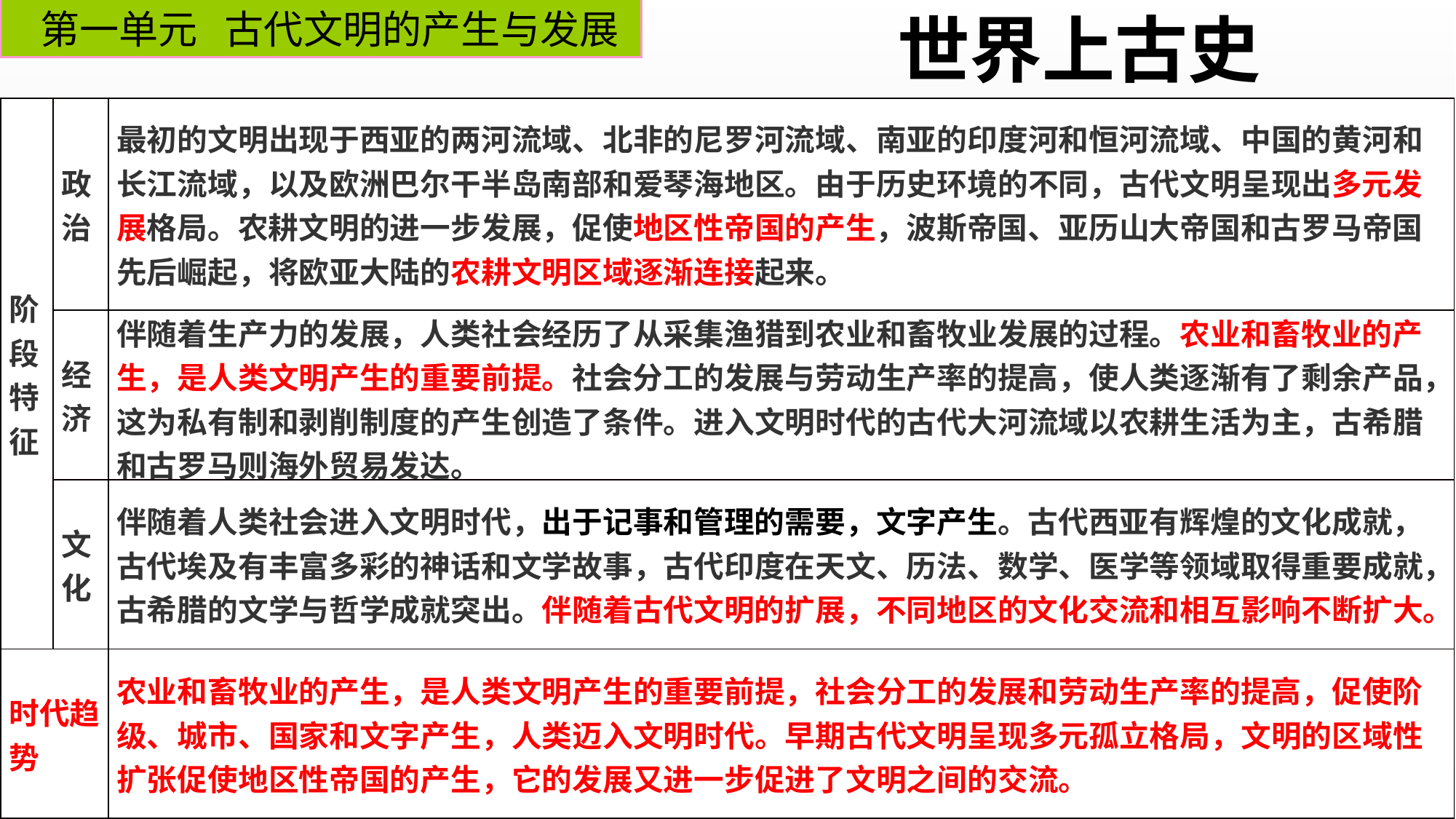

第一单元   古代文明的产生与发展
世界上古史
| 阶段特征 | 政治 | 最初的文明出现于西亚的两河流域、北非的尼罗河流域、南亚的印度河和恒河流域、中国的黄河和长江流域，以及欧洲巴尔干半岛南部和爱琴海地区。由于历史环境的不同，古代文明呈现出多元发展格局。农耕文明的进一步发展，促使地区性帝国的产生，波斯帝国、亚历山大帝国和古罗马帝国先后崛起，将欧亚大陆的农耕文明区域逐渐连接起来。 |
| --- | --- | --- |
|  | 经济 | 伴随着生产力的发展，人类社会经历了从采集渔猎到农业和畜牧业发展的过程。农业和畜牧业的产生，是人类文明产生的重要前提。社会分工的发展与劳动生产率的提高，使人类逐渐有了剩余产品，这为私有制和剥削制度的产生创造了条件。进入文明时代的古代大河流域以农耕生活为主，古希腊和古罗马则海外贸易发达。 |
|  | 文化 | 伴随着人类社会进入文明时代，出于记事和管理的需要，文字产生。古代西亚有辉煌的文化成就，古代埃及有丰富多彩的神话和文学故事，古代印度在天文、历法、数学、医学等领域取得重要成就，古希腊的文学与哲学成就突出。伴随着古代文明的扩展，不同地区的文化交流和相互影响不断扩大。 |
| 时代趋 势 |  | 农业和畜牧业的产生，是人类文明产生的重要前提，社会分工的发展和劳动生产率的提高，促使阶级、城市、国家和文字产生，人类迈入文明时代。早期古代文明呈现多元孤立格局，文明的区域性扩张促使地区性帝国的产生，它的发展又进一步促进了文明之间的交流。 |